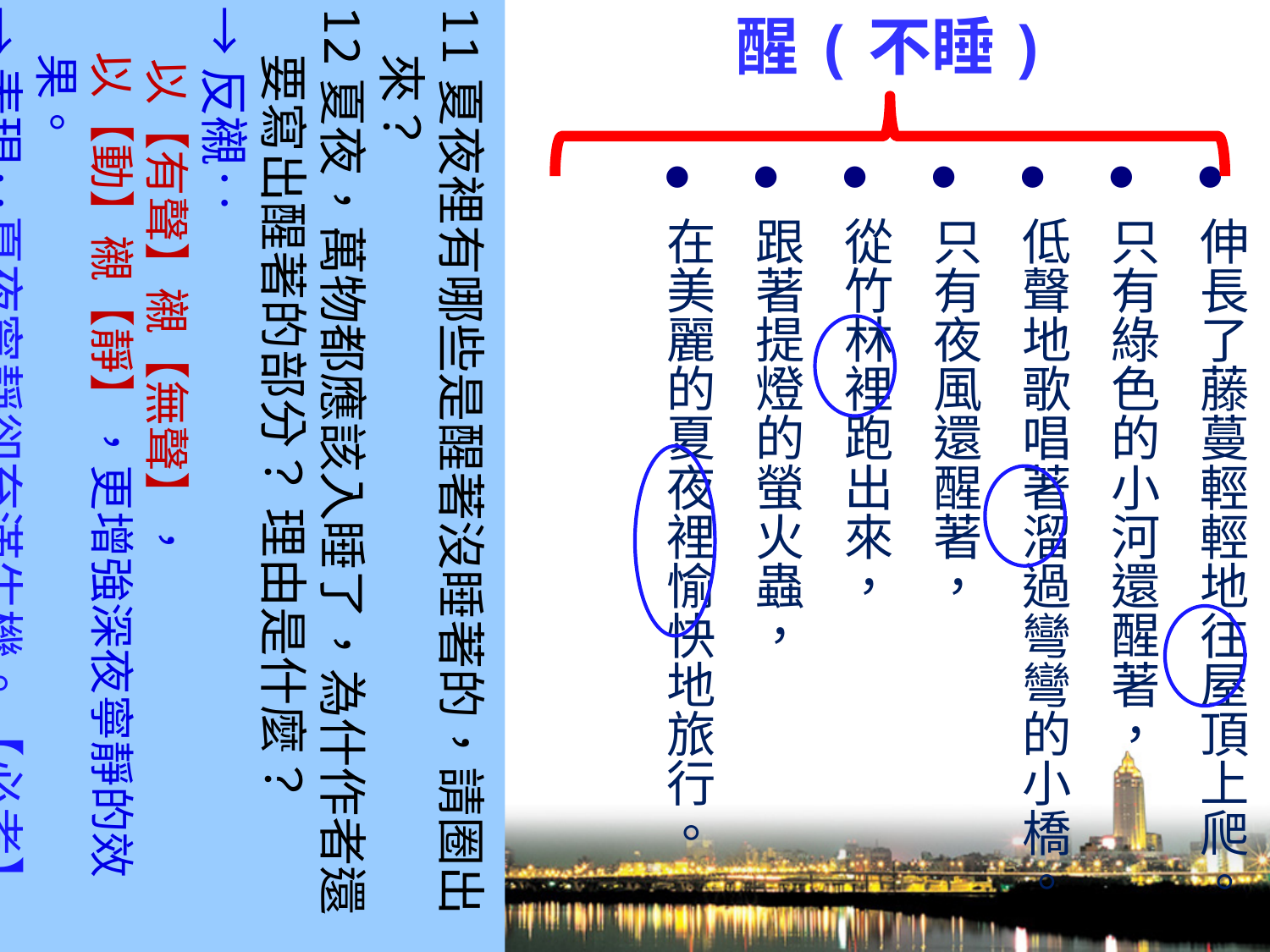

11夏夜裡有哪些是醒著沒睡著的，請圈出來？
12夏夜，萬物都應該入睡了，為什作者還要寫出醒著的部分？ 理由是什麼？
→反襯‥
    以【有聲】襯【無聲】，
　以【動】襯【靜】，更增強深夜寧靜的效果。
→表現‥夏夜寧靜卻充滿生機。【必考】

醒(不睡)

只有窗外瓜架上的南瓜還醒著，
伸長了藤蔓輕輕地往屋頂上爬。
只有綠色的小河還醒著，
低聲地歌唱著溜過彎彎的小橋。
只有夜風還醒著，
從竹林裡跑出來，
跟著提燈的螢火蟲，
在美麗的夏夜裡愉快地旅行。